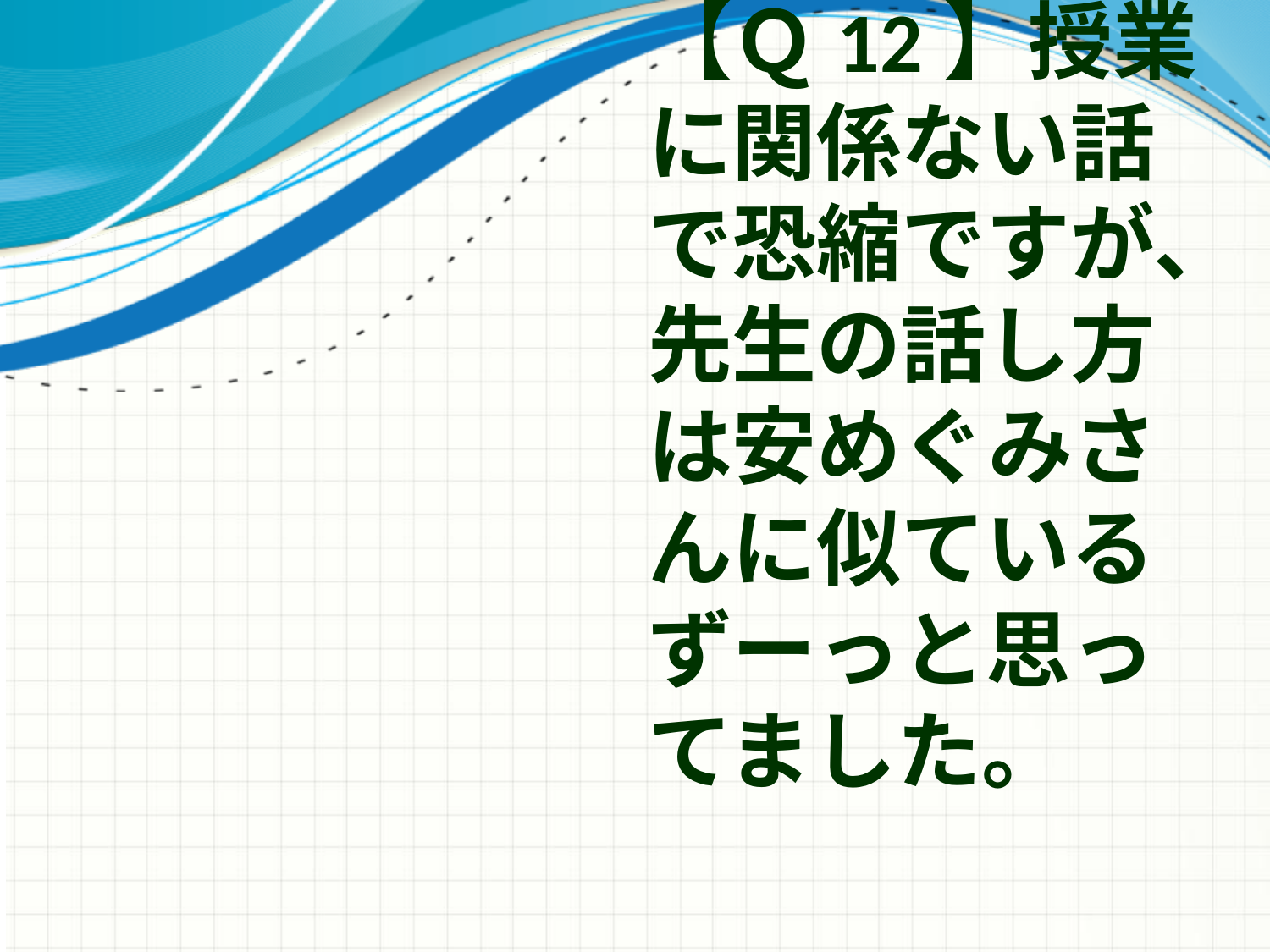

# 【Ｑ12】授業に関係ない話で恐縮ですが、先生の話し方は安めぐみさんに似ているずーっと思ってました。